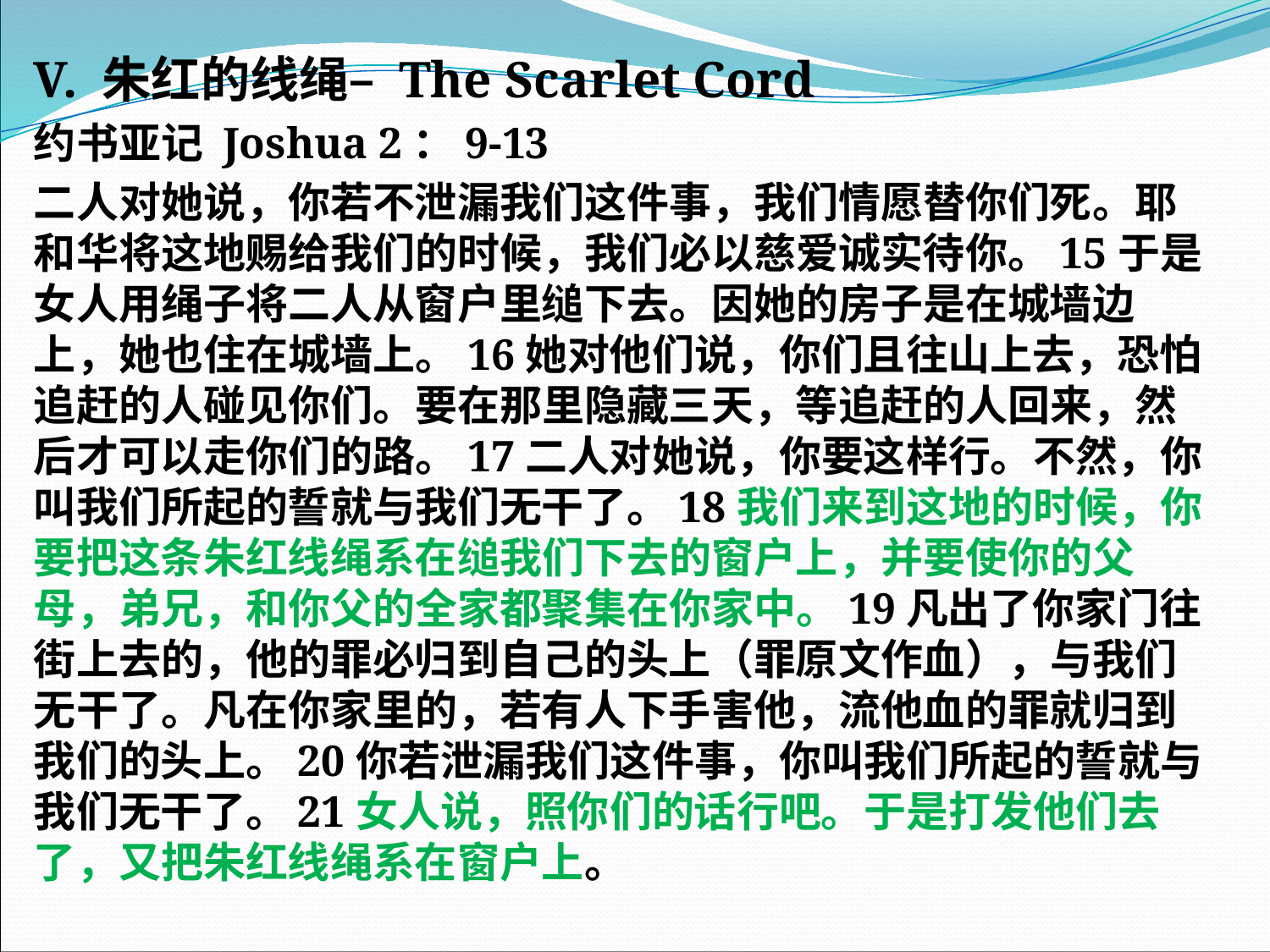

V. 朱红的线绳– The Scarlet Cord
约书亚记 Joshua 2：9-13
二人对她说，你若不泄漏我们这件事，我们情愿替你们死。耶和华将这地赐给我们的时候，我们必以慈爱诚实待你。15于是女人用绳子将二人从窗户里缒下去。因她的房子是在城墙边上，她也住在城墙上。16她对他们说，你们且往山上去，恐怕追赶的人碰见你们。要在那里隐藏三天，等追赶的人回来，然后才可以走你们的路。17二人对她说，你要这样行。不然，你叫我们所起的誓就与我们无干了。18我们来到这地的时候，你要把这条朱红线绳系在缒我们下去的窗户上，并要使你的父母，弟兄，和你父的全家都聚集在你家中。19凡出了你家门往街上去的，他的罪必归到自己的头上（罪原文作血），与我们无干了。凡在你家里的，若有人下手害他，流他血的罪就归到我们的头上。20你若泄漏我们这件事，你叫我们所起的誓就与我们无干了。21女人说，照你们的话行吧。于是打发他们去了，又把朱红线绳系在窗户上。

#